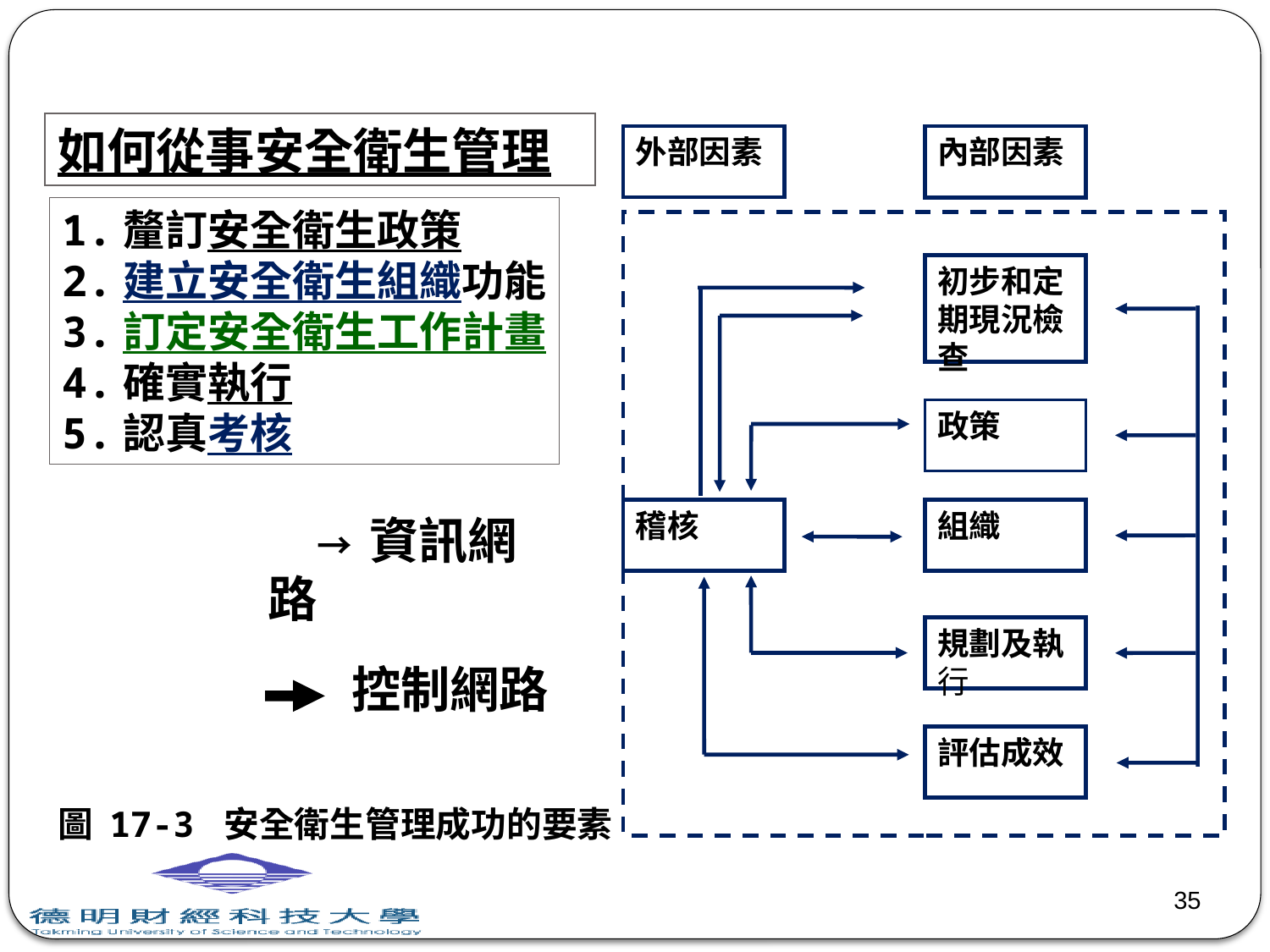

如何從事安全衛生管理
外部因素
內部因素
初步和定期現況檢查

政策

稽核
組織

規劃及執行

評估成效

1.釐訂安全衛生政策
2.建立安全衛生組織功能
3.訂定安全衛生工作計畫
4.確實執行
5.認真考核

 → 資訊網路
 控制網路

圖 17-3 安全衛生管理成功的要素

35